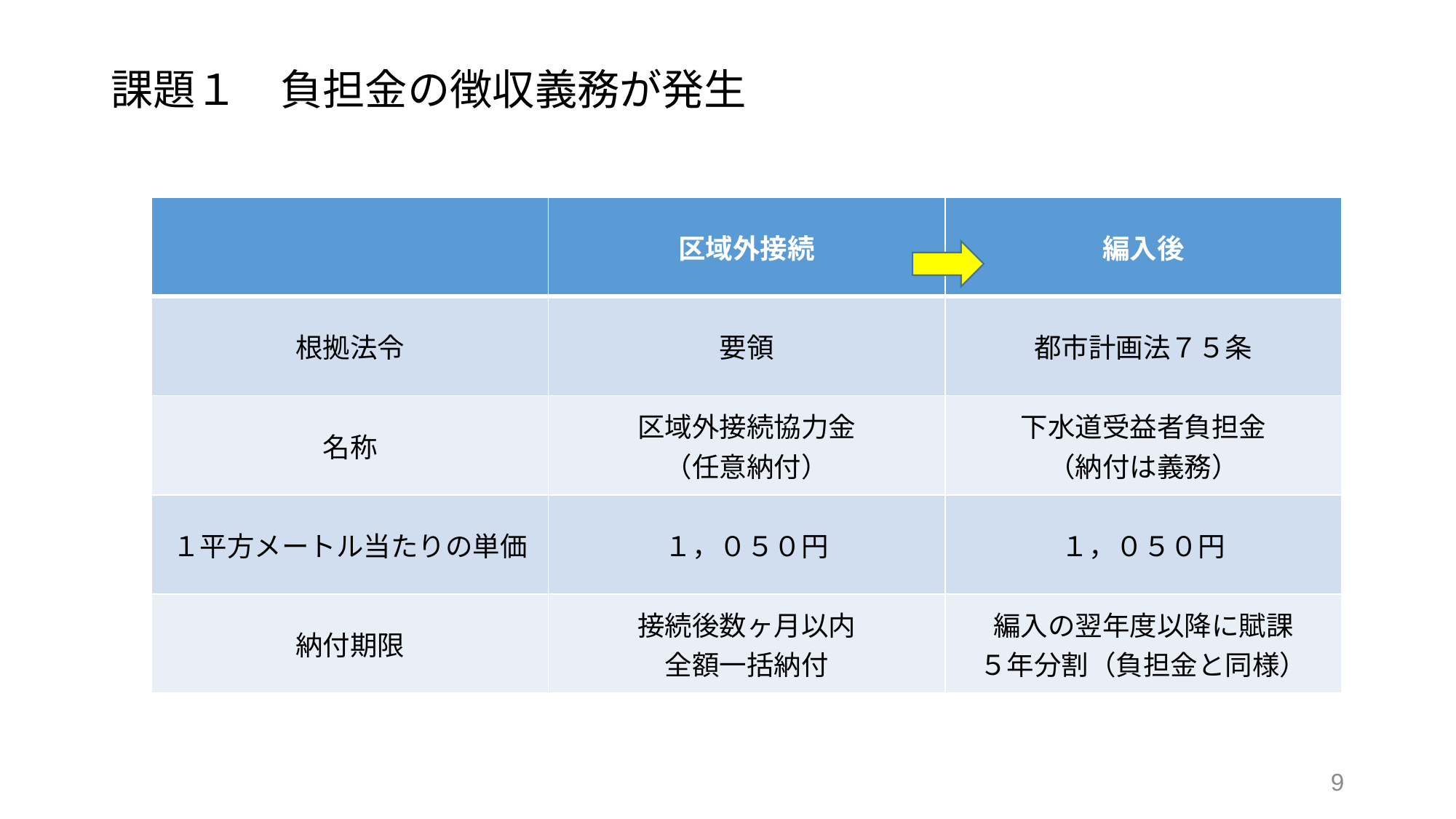

課題１　負担金の徴収義務が発生

|  | 区域外接続 | 編入後 |
| --- | --- | --- |
| 根拠法令 | 要領 | 都市計画法７５条 |
| 名称 | 区域外接続協力金 （任意納付） | 下水道受益者負担金 （納付は義務） |
| １平方メートル当たりの単価 | １，０５０円 | １，０５０円 |
| 納付期限 | 接続後数ヶ月以内 全額一括納付 | 編入の翌年度以降に賦課 ５年分割（負担金と同様） |

9